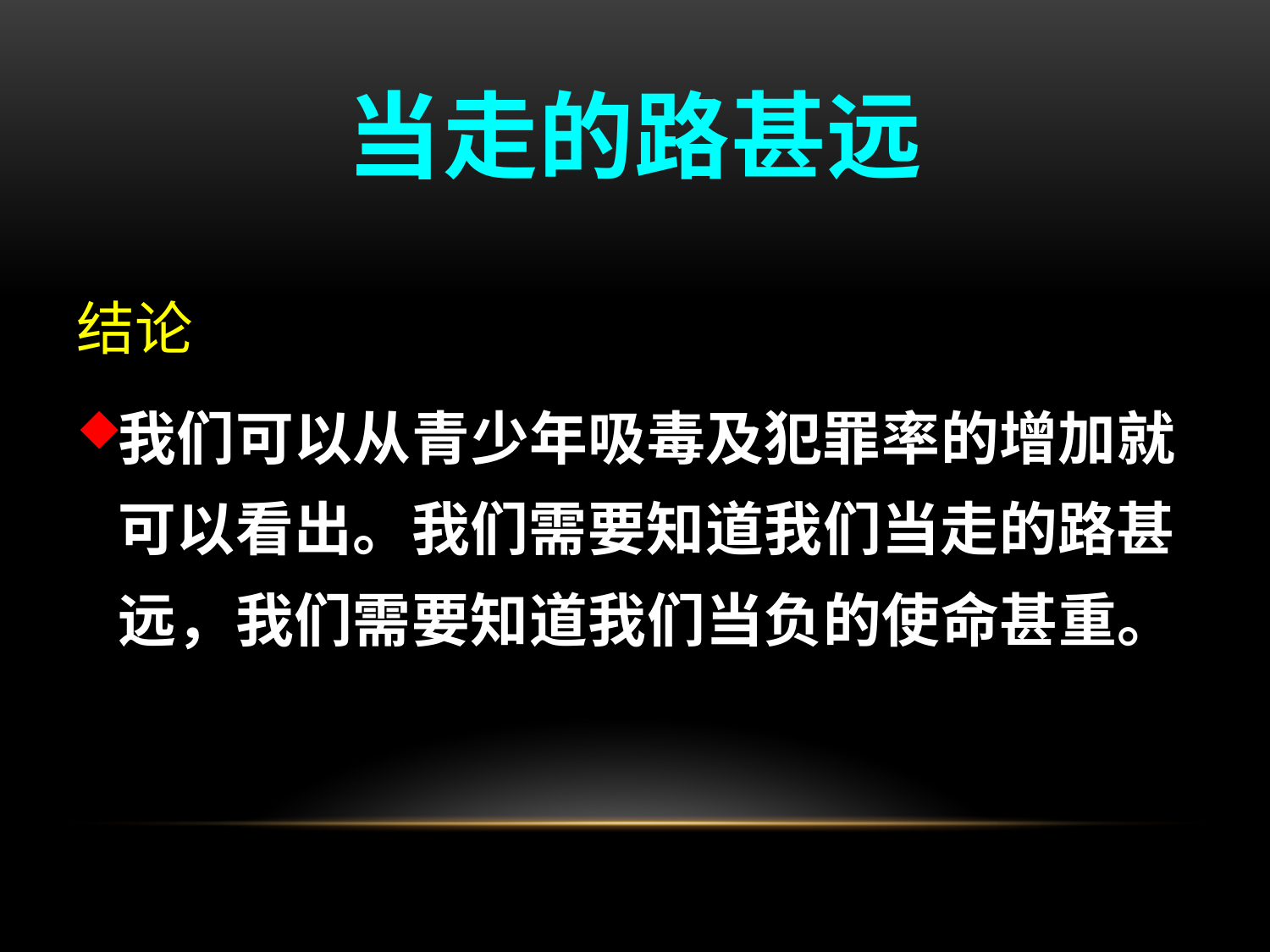

# 当走的路甚远
结论
我们可以从青少年吸毒及犯罪率的增加就可以看出。我们需要知道我们当走的路甚远，我们需要知道我们当负的使命甚重。